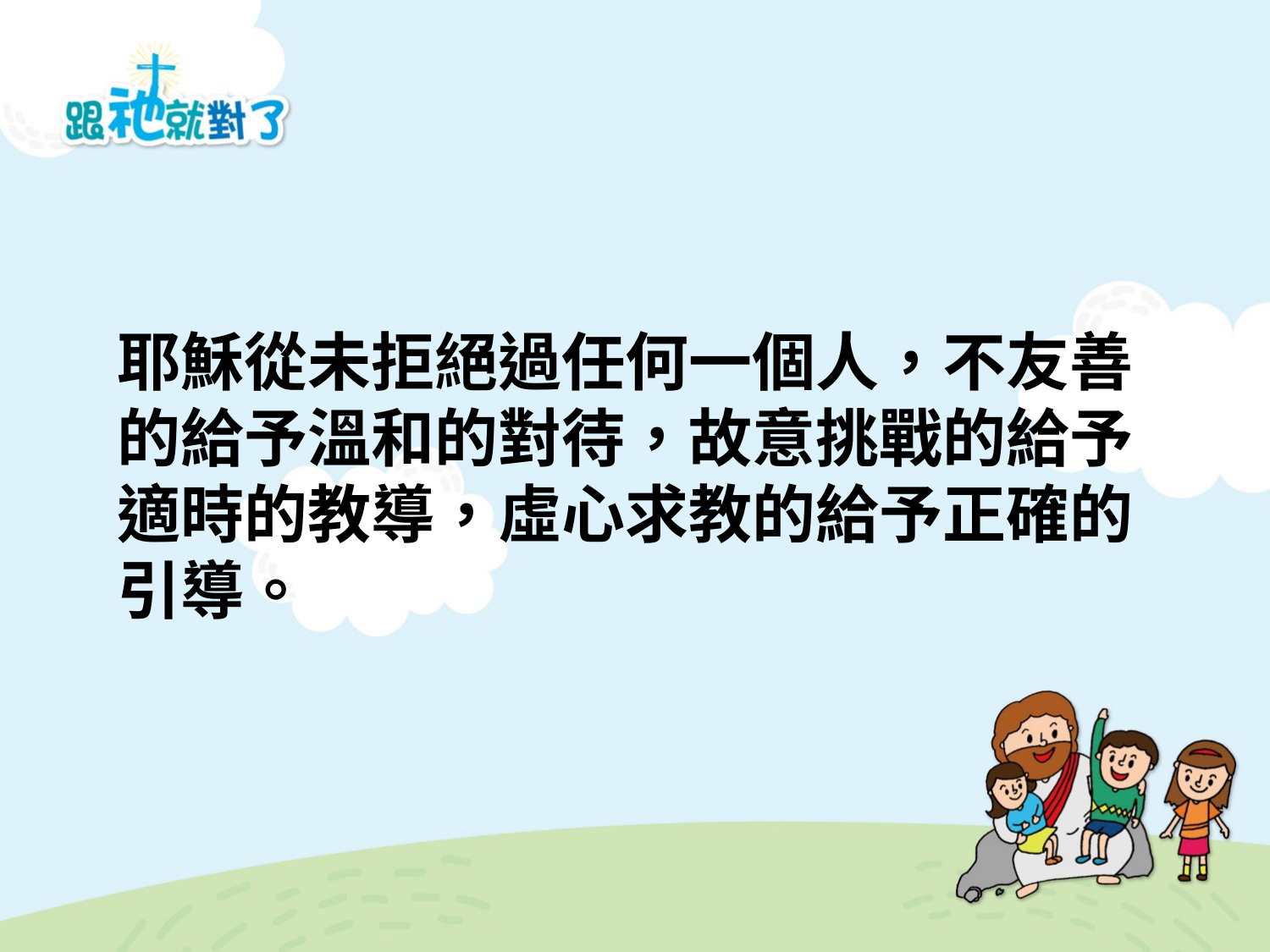

耶穌從未拒絕過任何一個人，不友善的給予溫和的對待，故意挑戰的給予適時的教導，虛心求教的給予正確的引導。